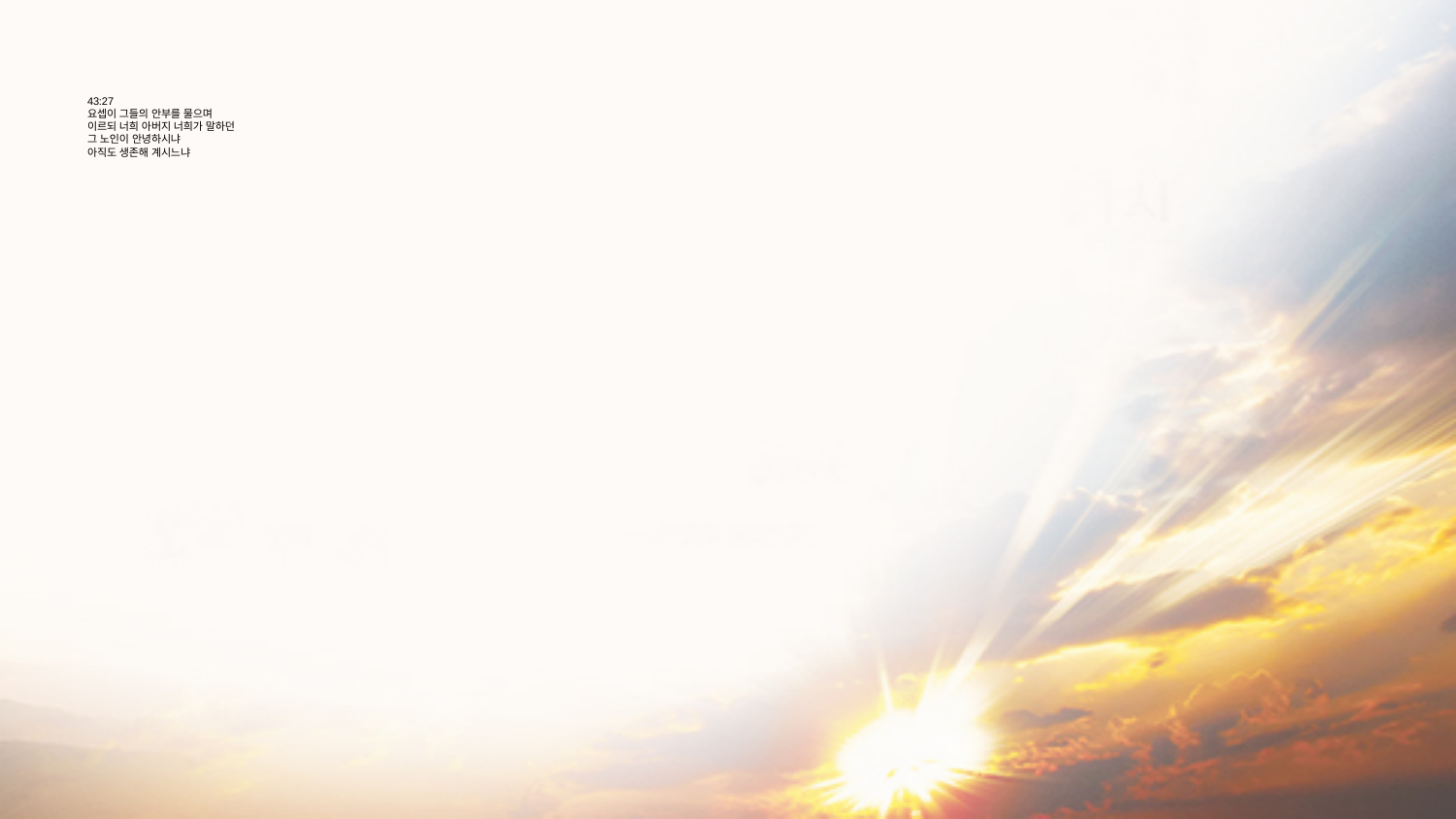

# 43:27 요셉이 그들의 안부를 물으며 이르되 너희 아버지 너희가 말하던 그 노인이 안녕하시냐 아직도 생존해 계시느냐